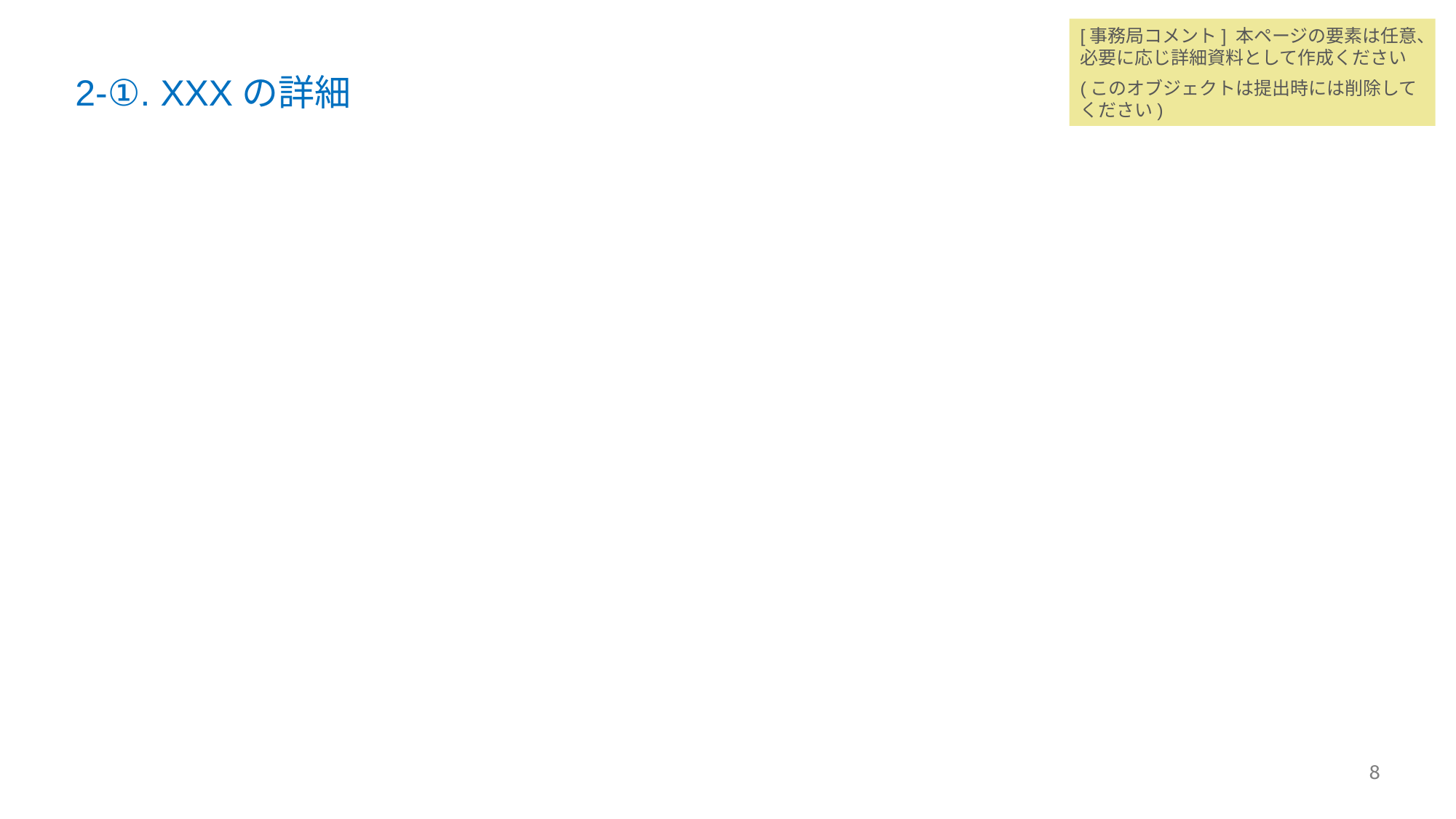

[事務局コメント] 本ページの要素は任意、必要に応じ詳細資料として作成ください
(このオブジェクトは提出時には削除してください)
# 2-①. XXXの詳細